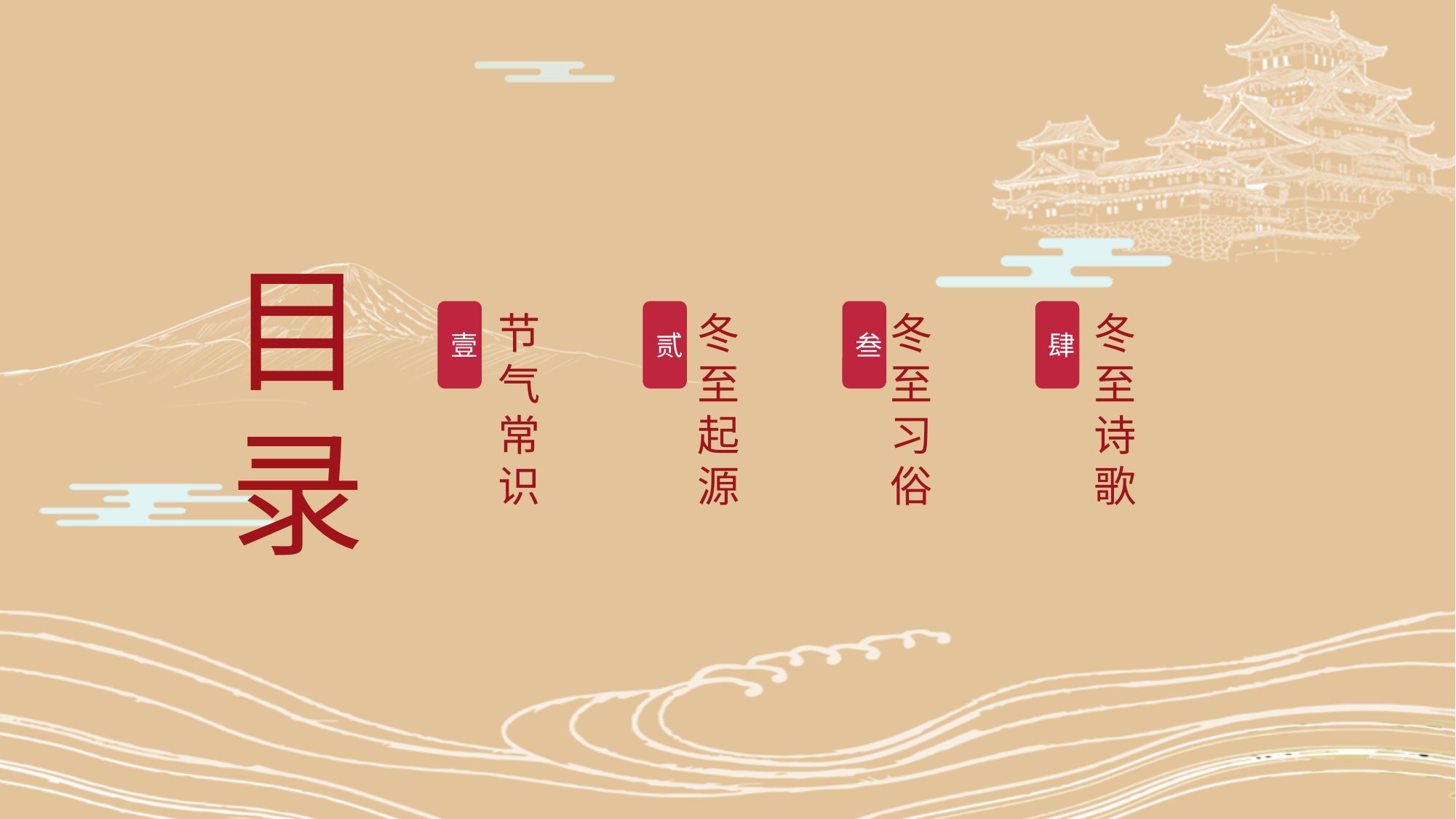

目录
叁
冬至习俗
肆
冬至诗歌
壹
节气常识
贰
冬至起源